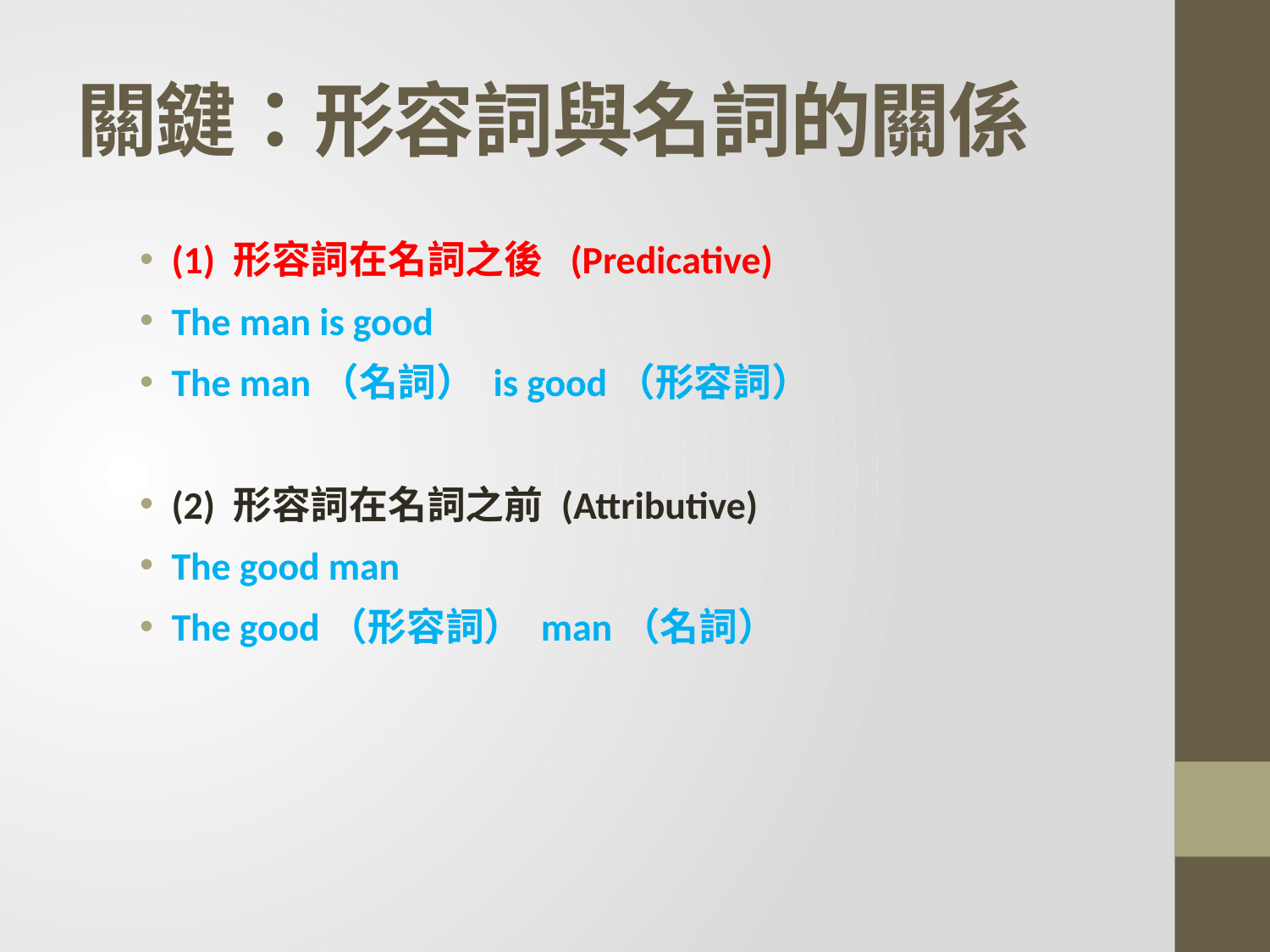

# 關鍵：形容詞與名詞的關係
(1) 形容詞在名詞之後  (Predicative)
The man is good
The man（名詞） is good（形容詞）

(2) 形容詞在名詞之前 (Attributive)
The good man
The good（形容詞） man（名詞）